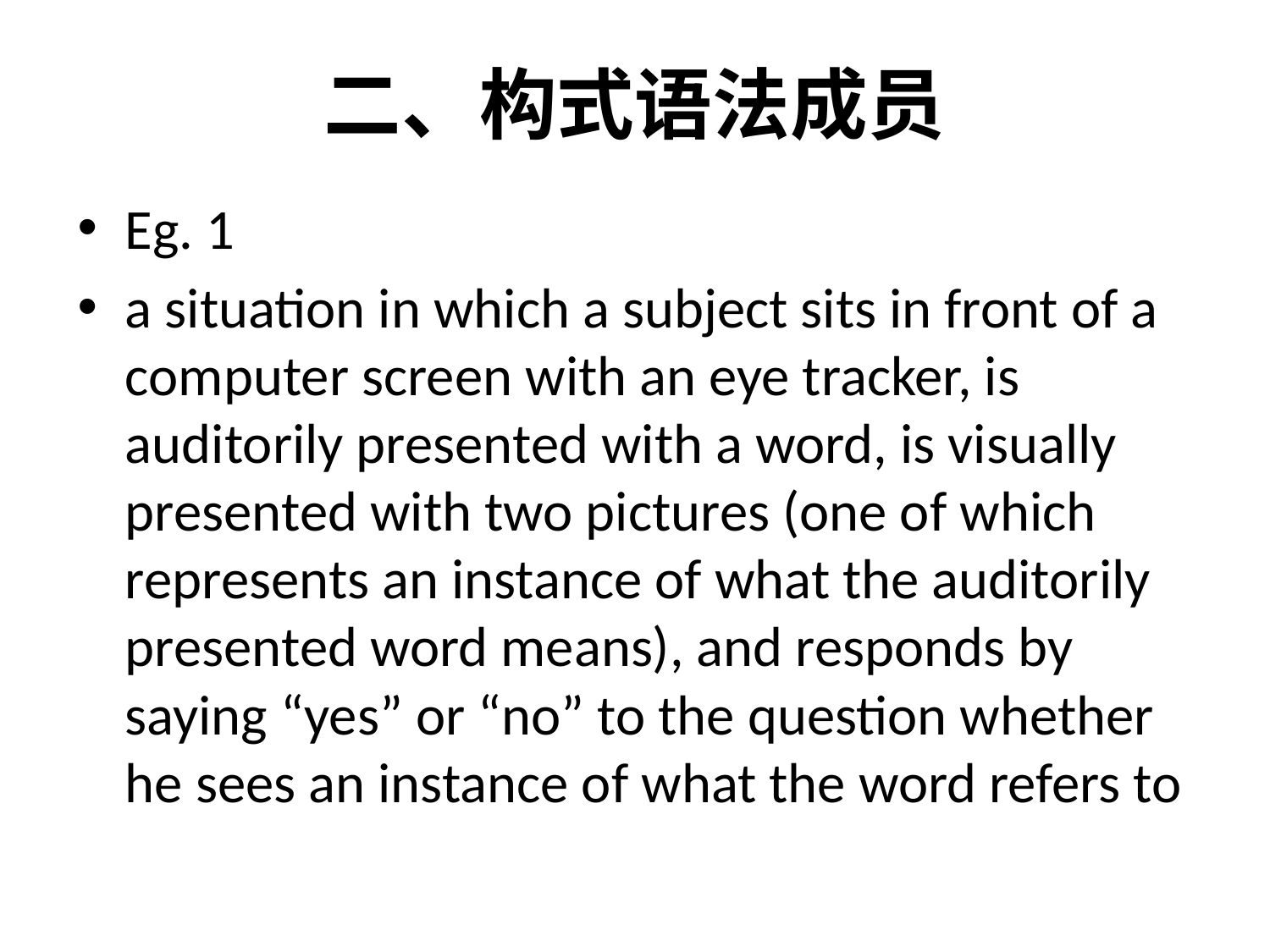

# 二、构式语法成员
Eg. 1
a situation in which a subject sits in front of a computer screen with an eye tracker, is auditorily presented with a word, is visually presented with two pictures (one of which represents an instance of what the auditorily presented word means), and responds by saying “yes” or “no” to the question whether he sees an instance of what the word refers to